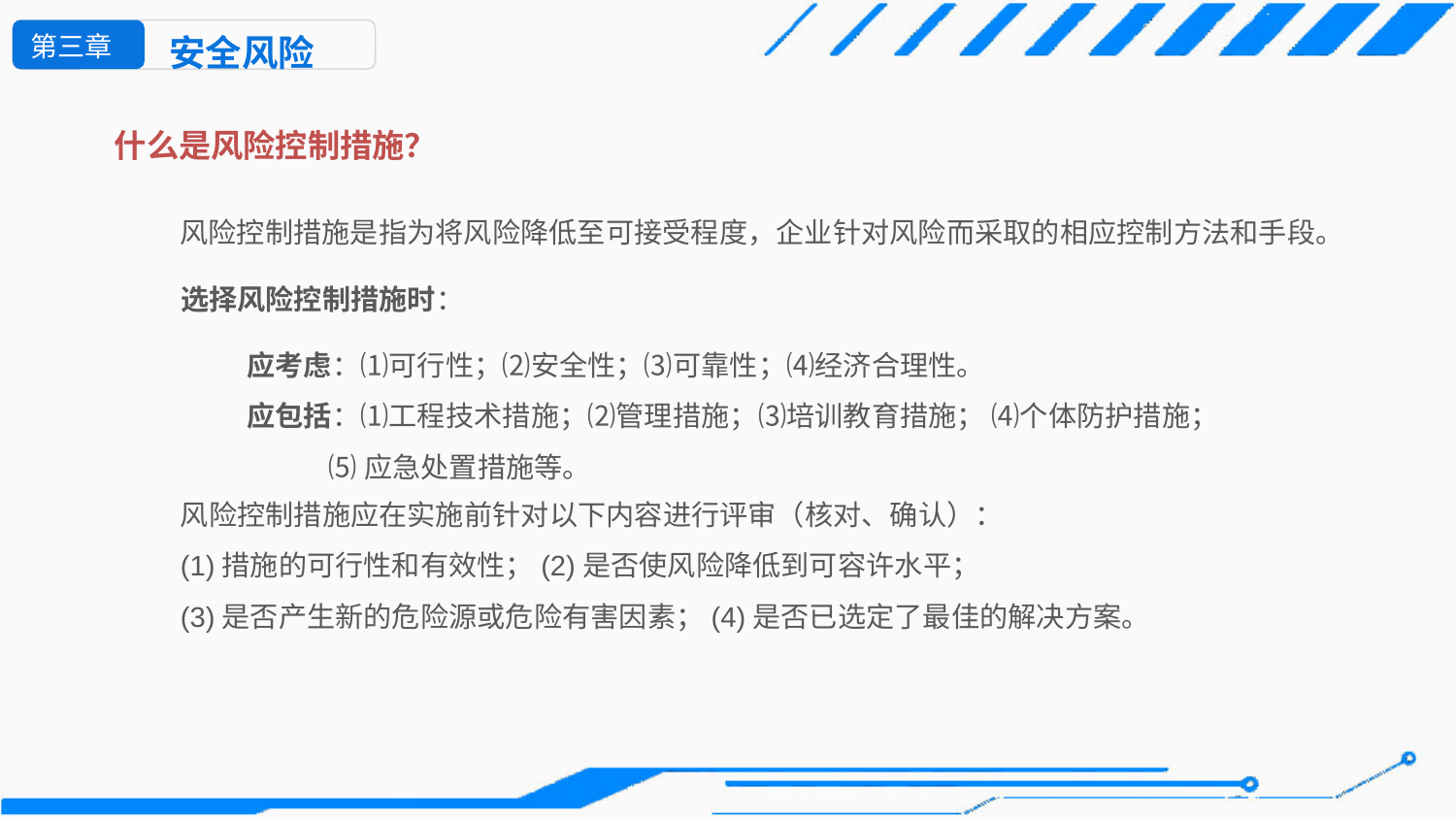

第三章
安全风险
什么是风险控制措施？
风险控制措施是指为将风险降低至可接受程度，企业针对风险而采取的相应控制方法和手段。
选择风险控制措施时：
应考虑：⑴可行性；⑵安全性；⑶可靠性；⑷经济合理性。
应包括：⑴工程技术措施；⑵管理措施；⑶培训教育措施； ⑷个体防护措施；
             ⑸应急处置措施等。

风险控制措施应在实施前针对以下内容进行评审（核对、确认）：
(1)措施的可行性和有效性；(2)是否使风险降低到可容许水平；
(3)是否产生新的危险源或危险有害因素；(4)是否已选定了最佳的解决方案。